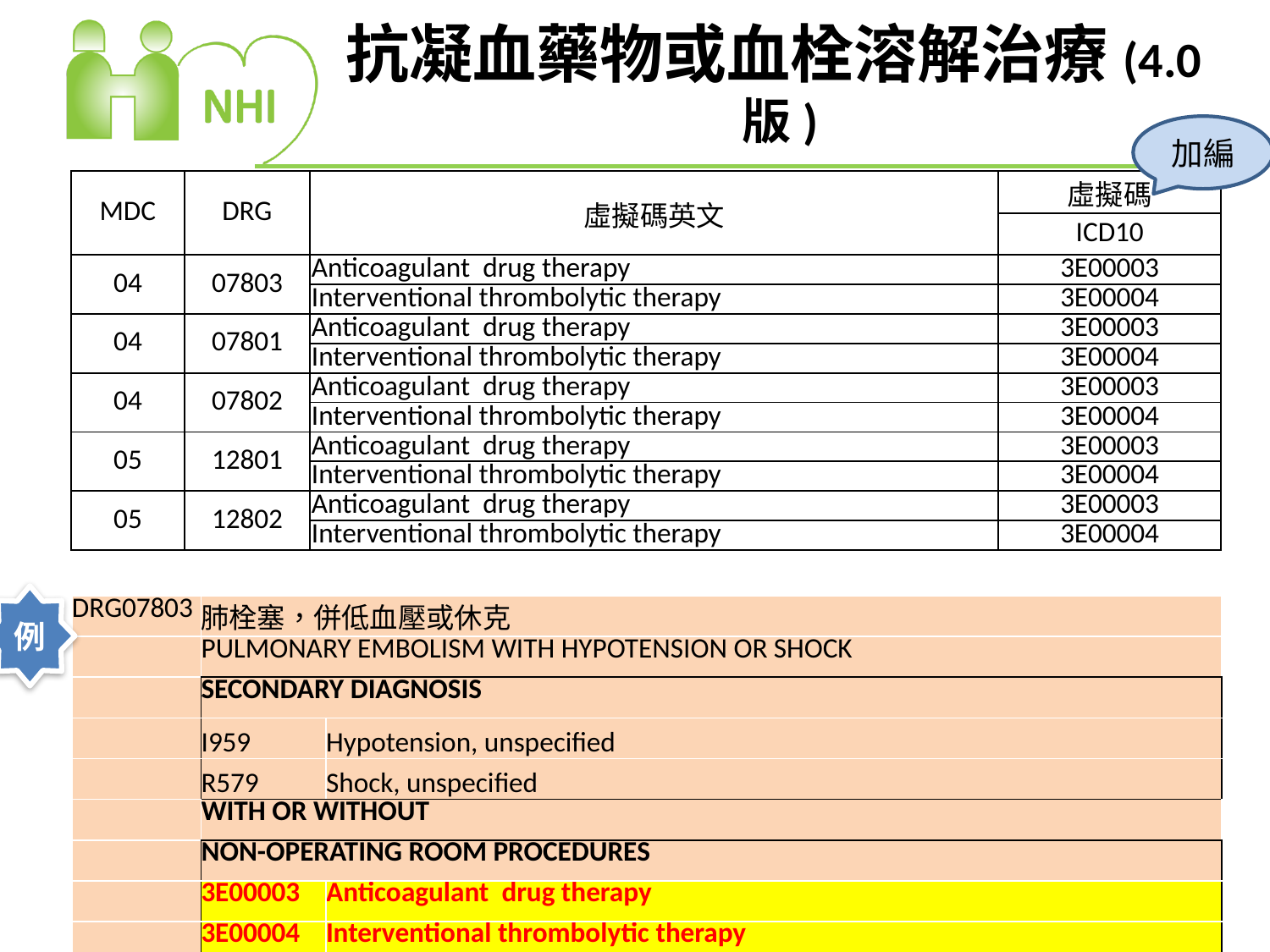

# 抗凝血藥物或血栓溶解治療(4.0版)
加編
| MDC | DRG | 虛擬碼英文 | 虛擬碼 |
| --- | --- | --- | --- |
|  |  |  | ICD10 |
| 04 | 07803 | Anticoagulant drug therapy | 3E00003 |
|  |  | Interventional thrombolytic therapy | 3E00004 |
| 04 | 07801 | Anticoagulant drug therapy | 3E00003 |
|  |  | Interventional thrombolytic therapy | 3E00004 |
| 04 | 07802 | Anticoagulant drug therapy | 3E00003 |
|  |  | Interventional thrombolytic therapy | 3E00004 |
| 05 | 12801 | Anticoagulant drug therapy | 3E00003 |
|  |  | Interventional thrombolytic therapy | 3E00004 |
| 05 | 12802 | Anticoagulant drug therapy | 3E00003 |
|  |  | Interventional thrombolytic therapy | 3E00004 |
例
| DRG07803 | 肺栓塞，併低血壓或休克 |  |
| --- | --- | --- |
|  | PULMONARY EMBOLISM WITH HYPOTENSION OR SHOCK |  |
|  | SECONDARY DIAGNOSIS |  |
|  | I959 | Hypotension, unspecified |
|  | R579 | Shock, unspecified |
|  | WITH OR WITHOUT |  |
|  | NON-OPERATING ROOM PROCEDURES |  |
|  | 3E00003 | Anticoagulant drug therapy |
|  | 3E00004 | Interventional thrombolytic therapy |
|  | 註：有使用抗凝血藥物治療或血栓溶解介入治療者，需編虛擬碼，以利未來再分類。 |  |
23